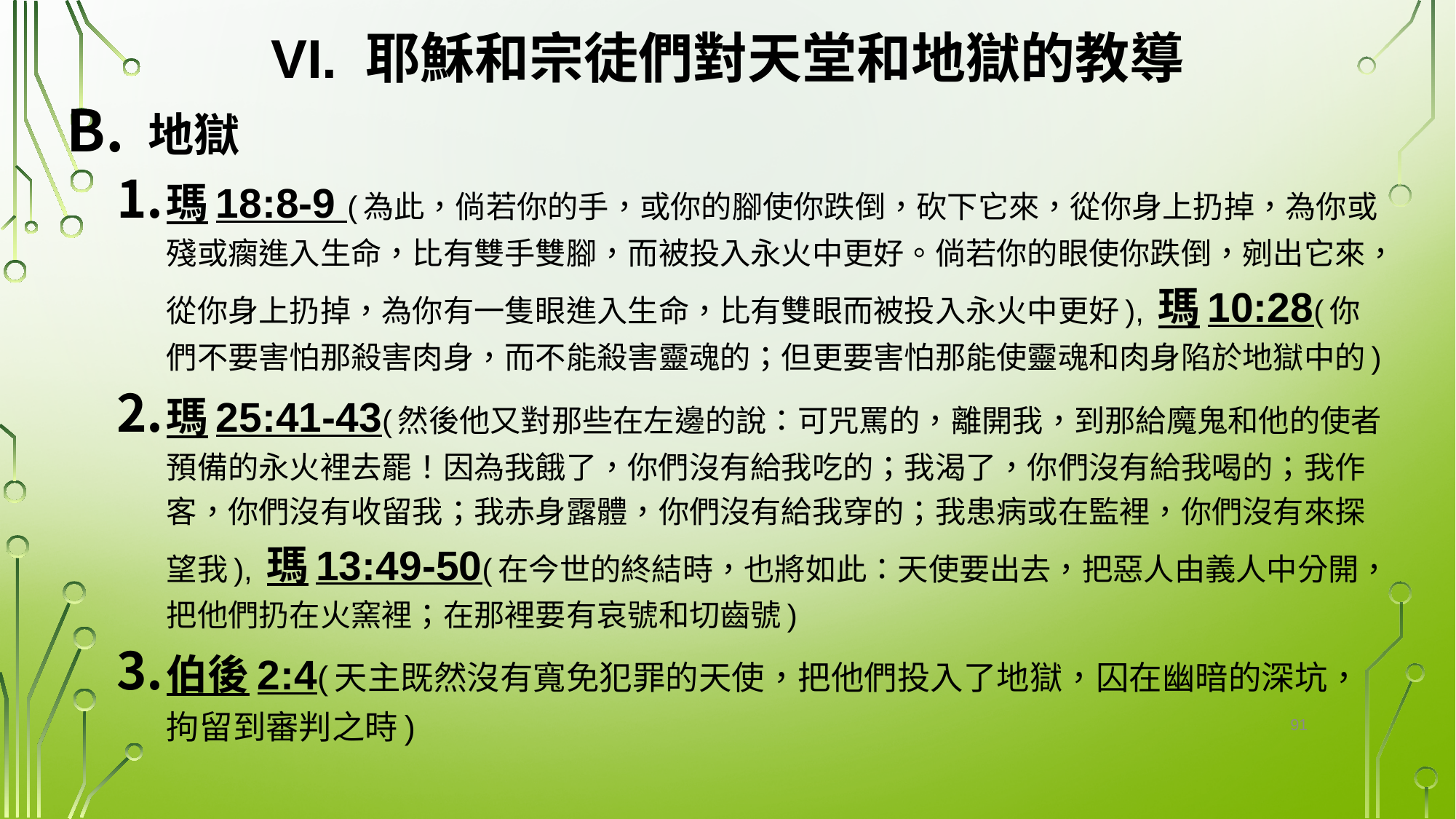

# VI. 耶穌和宗徒們對天堂和地獄的教導
地獄
瑪18:8-9 (為此，倘若你的手，或你的腳使你跌倒，砍下它來，從你身上扔掉，為你或殘或瘸進入生命，比有雙手雙腳，而被投入永火中更好。倘若你的眼使你跌倒，剜出它來，從你身上扔掉，為你有一隻眼進入生命，比有雙眼而被投入永火中更好), 瑪10:28(你們不要害怕那殺害肉身，而不能殺害靈魂的；但更要害怕那能使靈魂和肉身陷於地獄中的)
瑪25:41-43(然後他又對那些在左邊的說：可咒罵的，離開我，到那給魔鬼和他的使者預備的永火裡去罷！因為我餓了，你們沒有給我吃的；我渴了，你們沒有給我喝的；我作客，你們沒有收留我；我赤身露體，你們沒有給我穿的；我患病或在監裡，你們沒有來探望我), 瑪13:49-50(在今世的終結時，也將如此：天使要出去，把惡人由義人中分開，把他們扔在火窯裡；在那裡要有哀號和切齒號)
伯後2:4(天主既然沒有寬免犯罪的天使，把他們投入了地獄，囚在幽暗的深坑，拘留到審判之時)

91